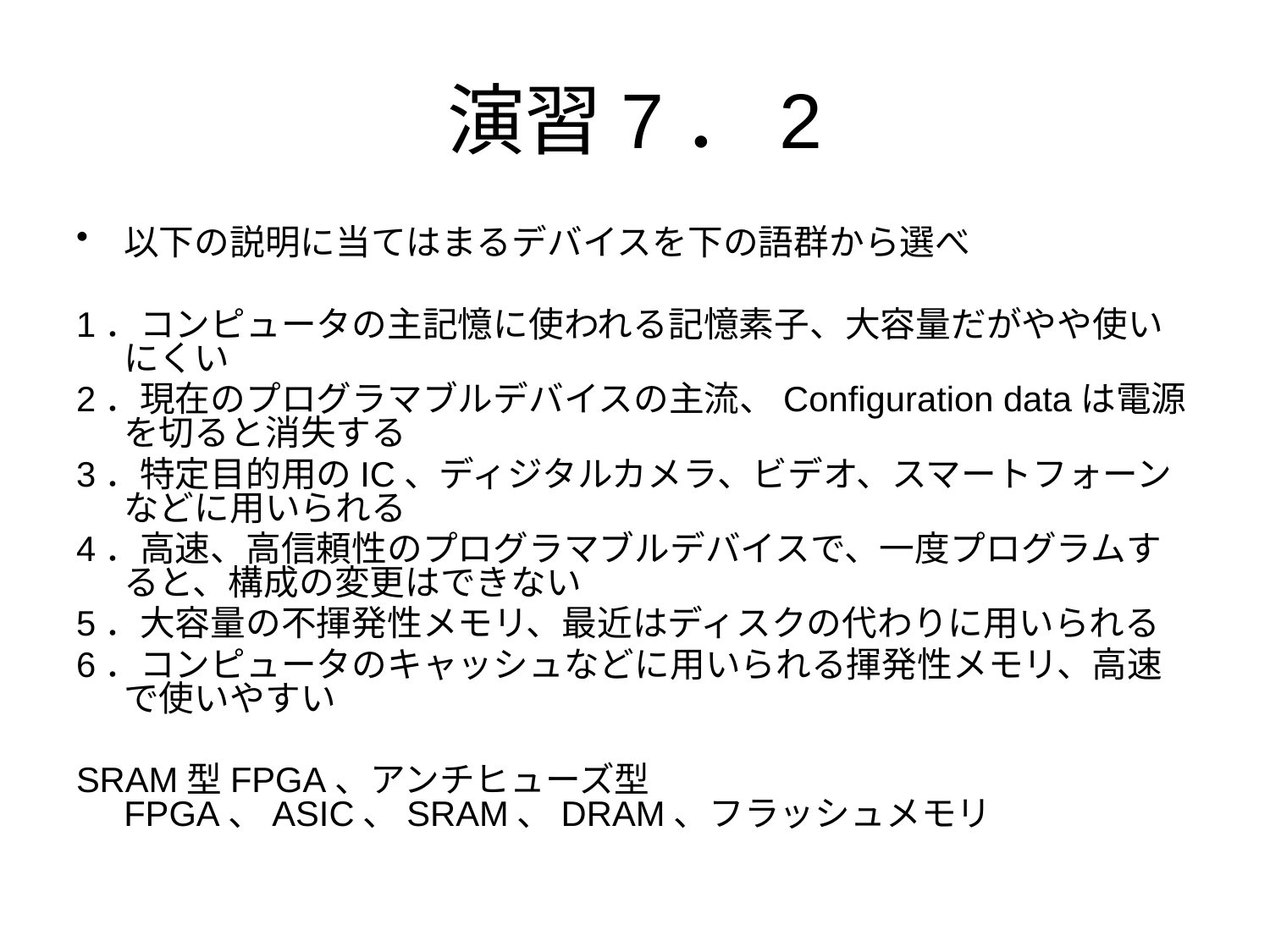

# 演習7．2
以下の説明に当てはまるデバイスを下の語群から選べ

1．コンピュータの主記憶に使われる記憶素子、大容量だがやや使いにくい
2．現在のプログラマブルデバイスの主流、Configuration dataは電源を切ると消失する
3．特定目的用のIC、ディジタルカメラ、ビデオ、スマートフォーンなどに用いられる
4．高速、高信頼性のプログラマブルデバイスで、一度プログラムすると、構成の変更はできない
5．大容量の不揮発性メモリ、最近はディスクの代わりに用いられる
6．コンピュータのキャッシュなどに用いられる揮発性メモリ、高速で使いやすい

SRAM型FPGA、アンチヒューズ型FPGA、ASIC、SRAM、DRAM、フラッシュメモリ